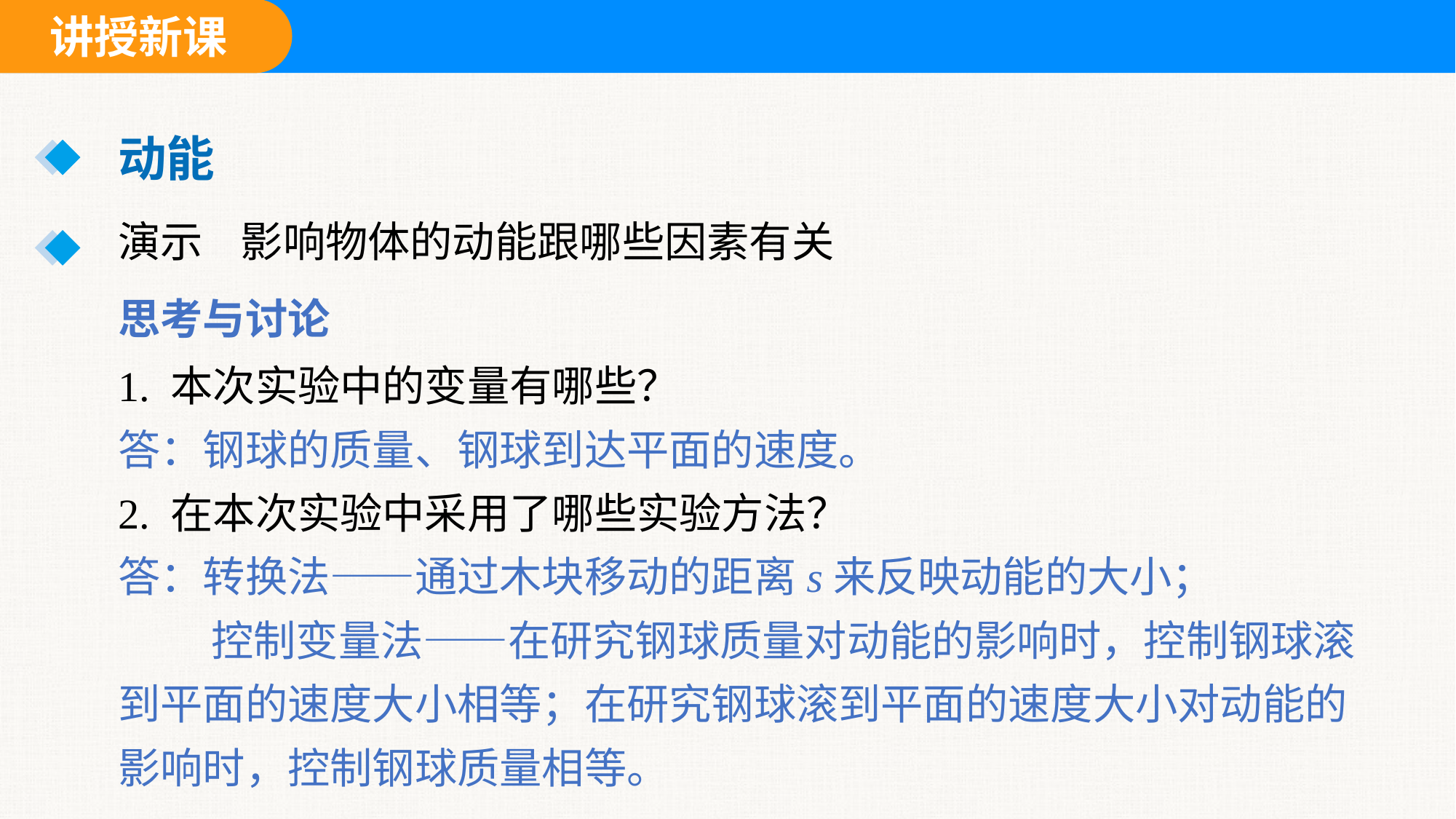

动能

演示    影响物体的动能跟哪些因素有关

思考与讨论
1. 本次实验中的变量有哪些？
答：钢球的质量、钢球到达平面的速度。
2. 在本次实验中采用了哪些实验方法？
答：转换法——通过木块移动的距离s来反映动能的大小；
   控制变量法——在研究钢球质量对动能的影响时，控制钢球滚到平面的速度大小相等；在研究钢球滚到平面的速度大小对动能的影响时，控制钢球质量相等。